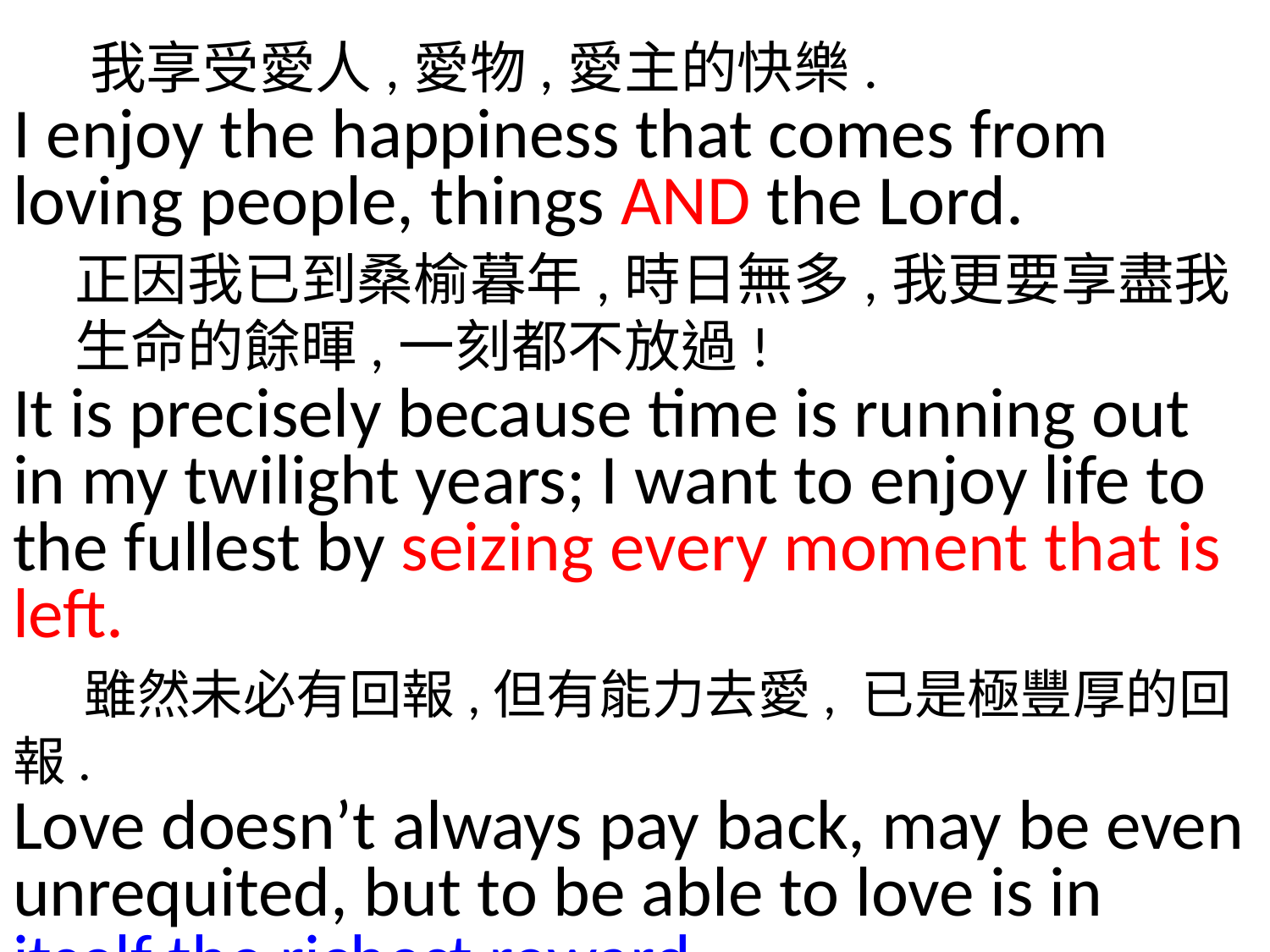

我享受愛人,愛物,愛主的快樂.
I enjoy the happiness that comes from loving people, things AND the Lord.
正因我已到桑榆暮年,時日無多,我更要享盡我生命的餘暉,一刻都不放過!
It is precisely because time is running out in my twilight years; I want to enjoy life to the fullest by seizing every moment that is left.
     雖然未必有回報,但有能力去愛, 已是極豐厚的回報.
Love doesn’t always pay back, may be even unrequited, but to be able to love is in itself the richest reward.